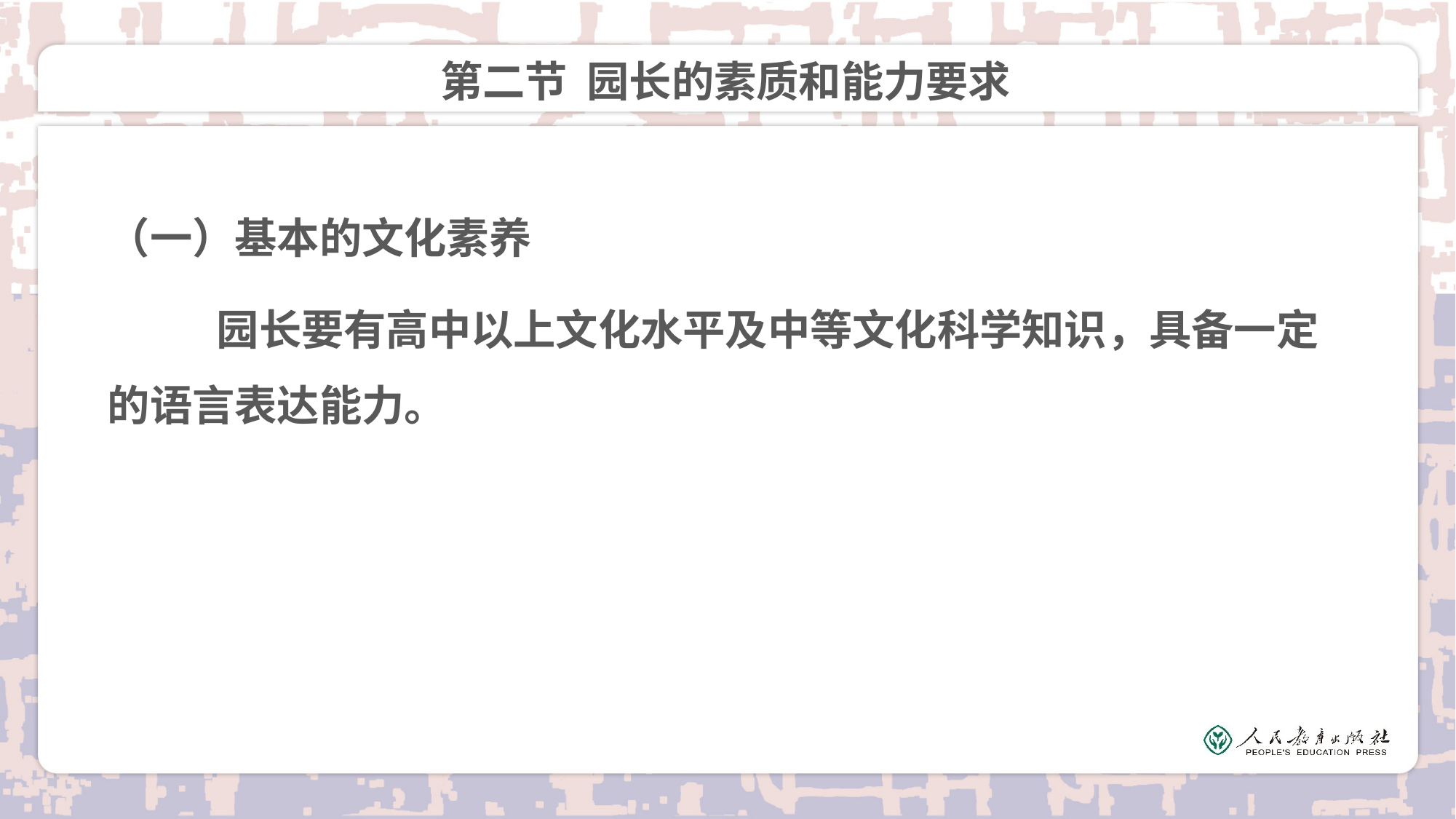

# 第二节  园长的素质和能力要求
（一）基本的文化素养
	园长要有高中以上文化水平及中等文化科学知识，具备一定的语言表达能力。